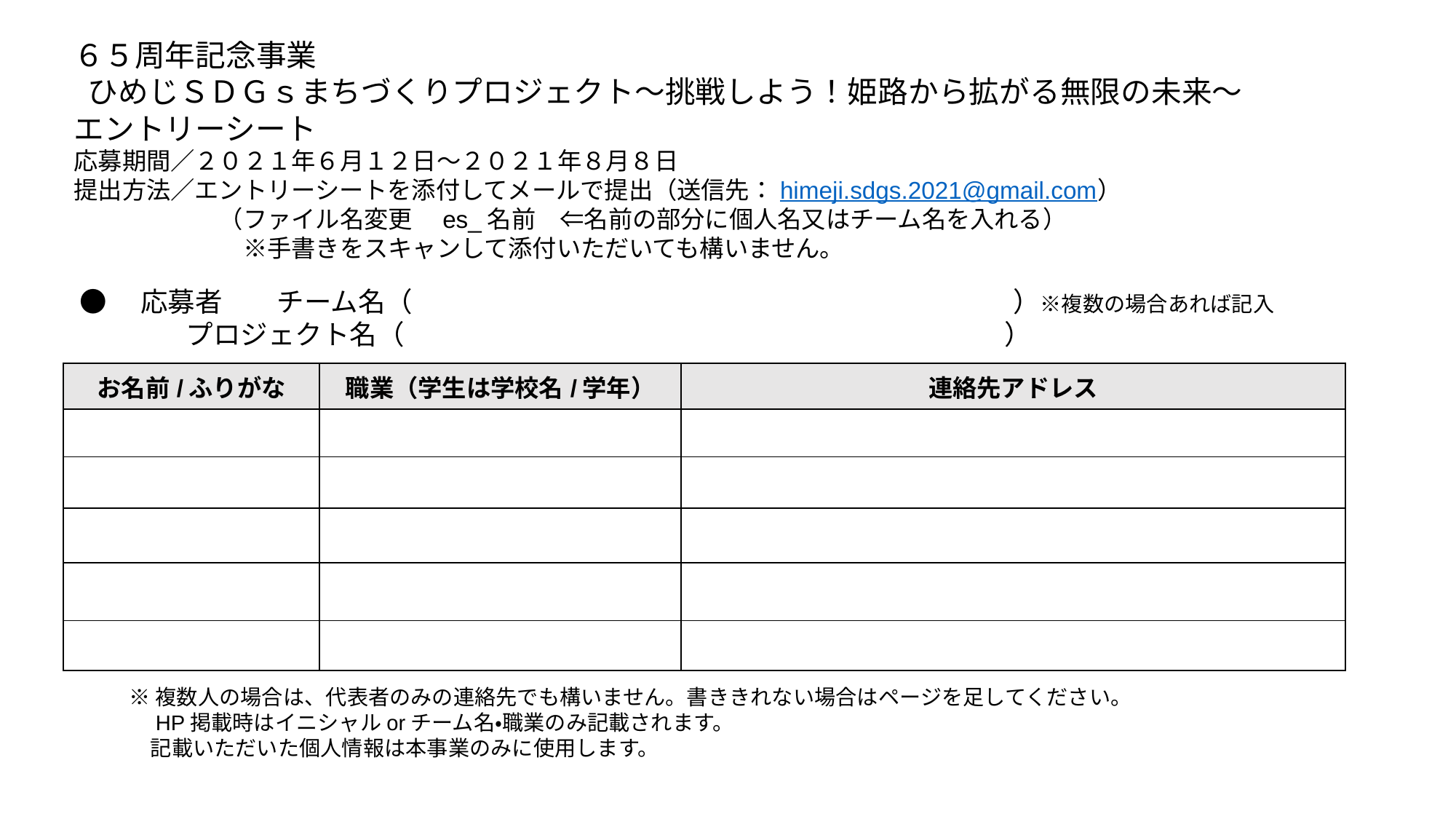

６５周年記念事業
 ひめじＳＤＧｓまちづくりプロジェクト～挑戦しよう！姫路から拡がる無限の未来～
エントリーシート
応募期間／２０２１年６月１２日～２０２１年８月８日
提出方法／エントリーシートを添付してメールで提出（送信先：himeji.sdgs.2021@gmail.com）
　　　　　　（ファイル名変更　es_名前　⇐名前の部分に個人名又はチーム名を入れる）
　　　　　　　※手書きをスキャンして添付いただいても構いません。
●　応募者　　チーム名（　　　　　　　　　　　　　　　　　　　　　　）※複数の場合あれば記入
　　　　　プロジェクト名（　　　　　　　　　　　　　　　　　　　　　　）
| お名前/ふりがな | 職業（学生は学校名/学年） | 連絡先アドレス |
| --- | --- | --- |
|  |  |  |
|  |  |  |
|  |  |  |
|  |  |  |
|  |  |  |
※複数人の場合は、代表者のみの連絡先でも構いません。書ききれない場合はページを足してください。
　HP掲載時はイニシャルorチーム名・職業のみ記載されます。
　記載いただいた個人情報は本事業のみに使用します。